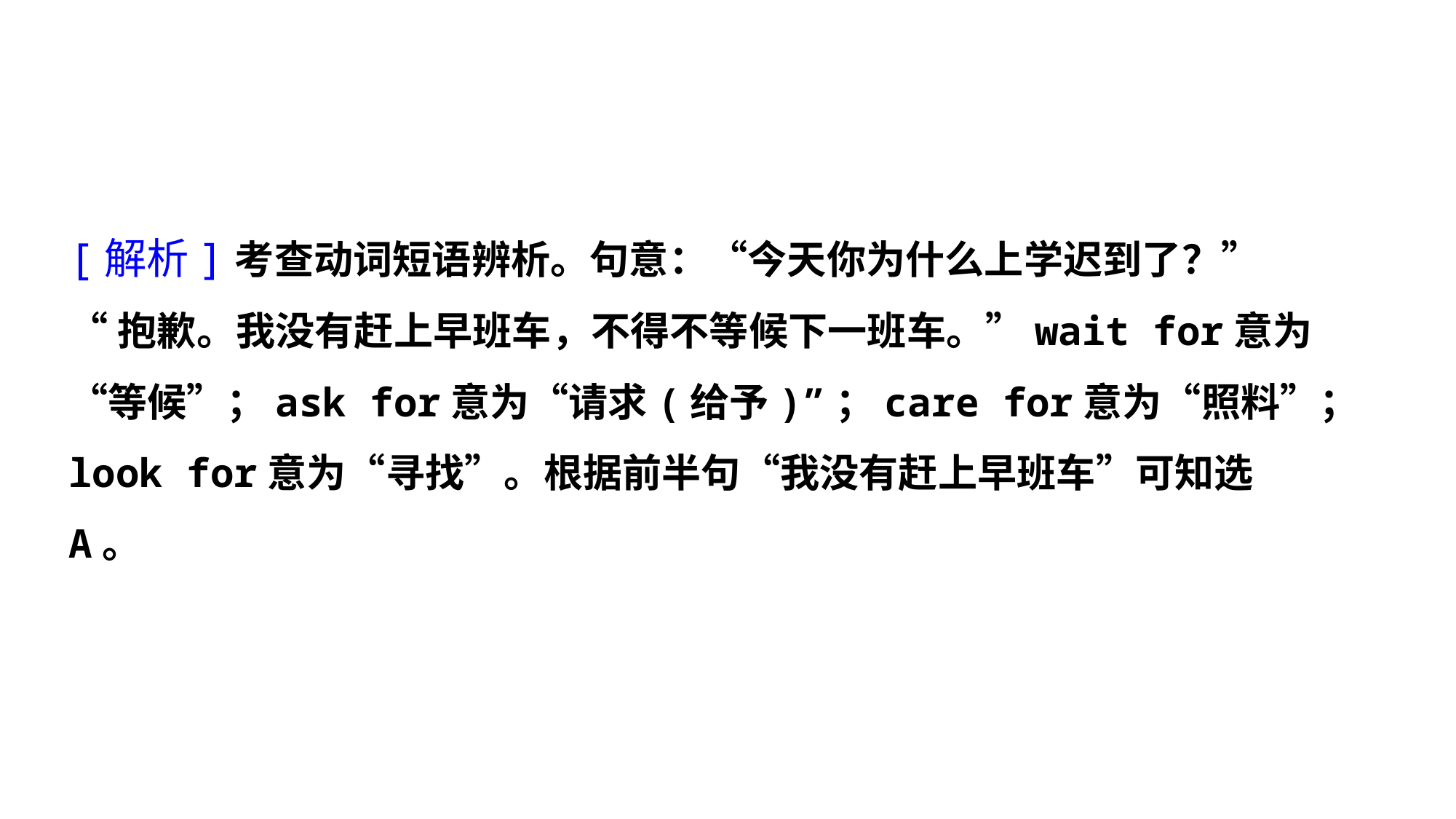

[解析]考查动词短语辨析。句意：“今天你为什么上学迟到了？”
“抱歉。我没有赶上早班车，不得不等候下一班车。”wait for意为“等候”；ask for意为“请求(给予)”；care for意为“照料”；
look for意为“寻找”。根据前半句“我没有赶上早班车”可知选A。